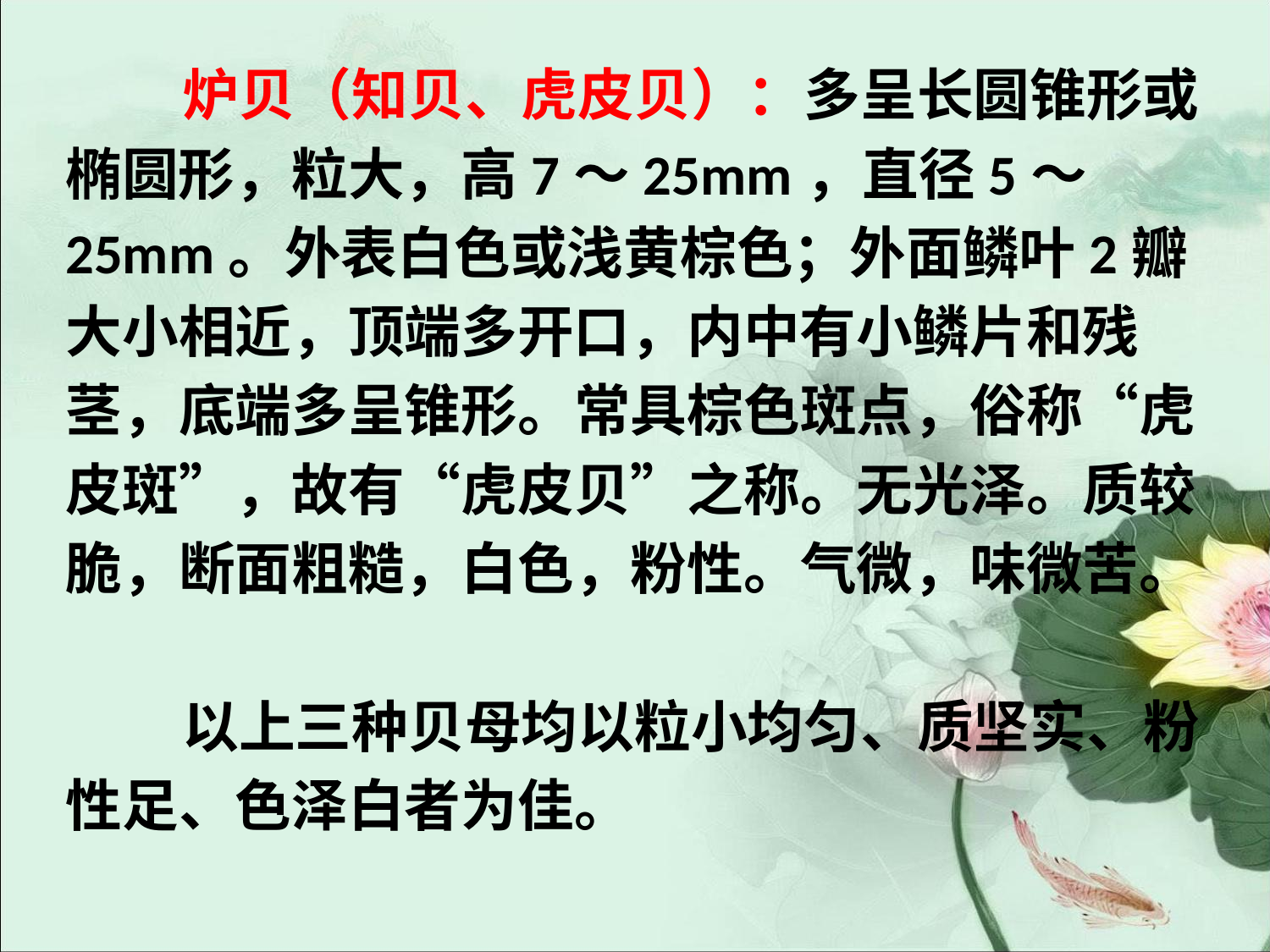

#
        炉贝（知贝、虎皮贝）：多呈长圆锥形或
椭圆形，粒大，高7～25mm，直径5～
25mm。外表白色或浅黄棕色；外面鳞叶2瓣
大小相近，顶端多开口，内中有小鳞片和残
茎，底端多呈锥形。常具棕色斑点，俗称“虎
皮斑”，故有“虎皮贝”之称。无光泽。质较
脆，断面粗糙，白色，粉性。气微，味微苦。

        以上三种贝母均以粒小均匀、质坚实、粉
性足、色泽白者为佳。